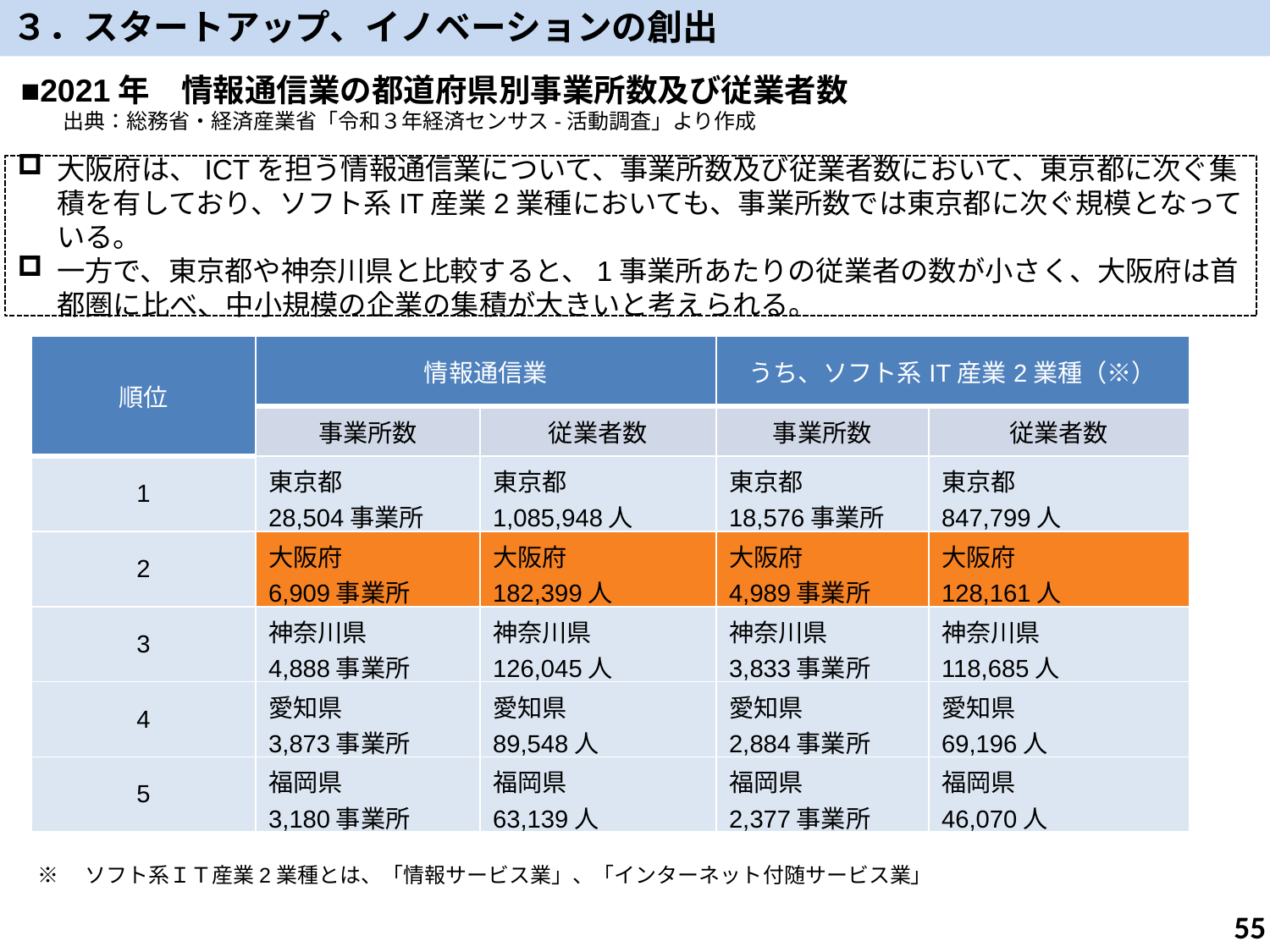

３．スタートアップ、イノベーションの創出
■2021年　情報通信業の都道府県別事業所数及び従業者数
　　出典：総務省・経済産業省「令和３年経済センサス-活動調査」より作成
大阪府は、ICTを担う情報通信業について、事業所数及び従業者数において、東京都に次ぐ集積を有しており、ソフト系IT産業2業種においても、事業所数では東京都に次ぐ規模となっている。
一方で、東京都や神奈川県と比較すると、1事業所あたりの従業者の数が小さく、大阪府は首都圏に比べ、中小規模の企業の集積が大きいと考えられる。
| 順位 | 情報通信業 |  | うち、ソフト系IT産業2業種（※） |  |
| --- | --- | --- | --- | --- |
|  | 事業所数 | 従業者数 | 事業所数 | 従業者数 |
| 1 | 東京都 28,504事業所 | 東京都 1,085,948人 | 東京都 18,576事業所 | 東京都 847,799人 |
| 2 | 大阪府 6,909事業所 | 大阪府 182,399人 | 大阪府 4,989事業所 | 大阪府 128,161人 |
| 3 | 神奈川県 4,888事業所 | 神奈川県 126,045人 | 神奈川県 3,833事業所 | 神奈川県 118,685人 |
| 4 | 愛知県 3,873事業所 | 愛知県 89,548人 | 愛知県 2,884事業所 | 愛知県 69,196人 |
| 5 | 福岡県 3,180事業所 | 福岡県 63,139人 | 福岡県 2,377事業所 | 福岡県 46,070人 |
※　ソフト系ＩＴ産業2業種とは、「情報サービス業」、「インターネット付随サービス業」
55